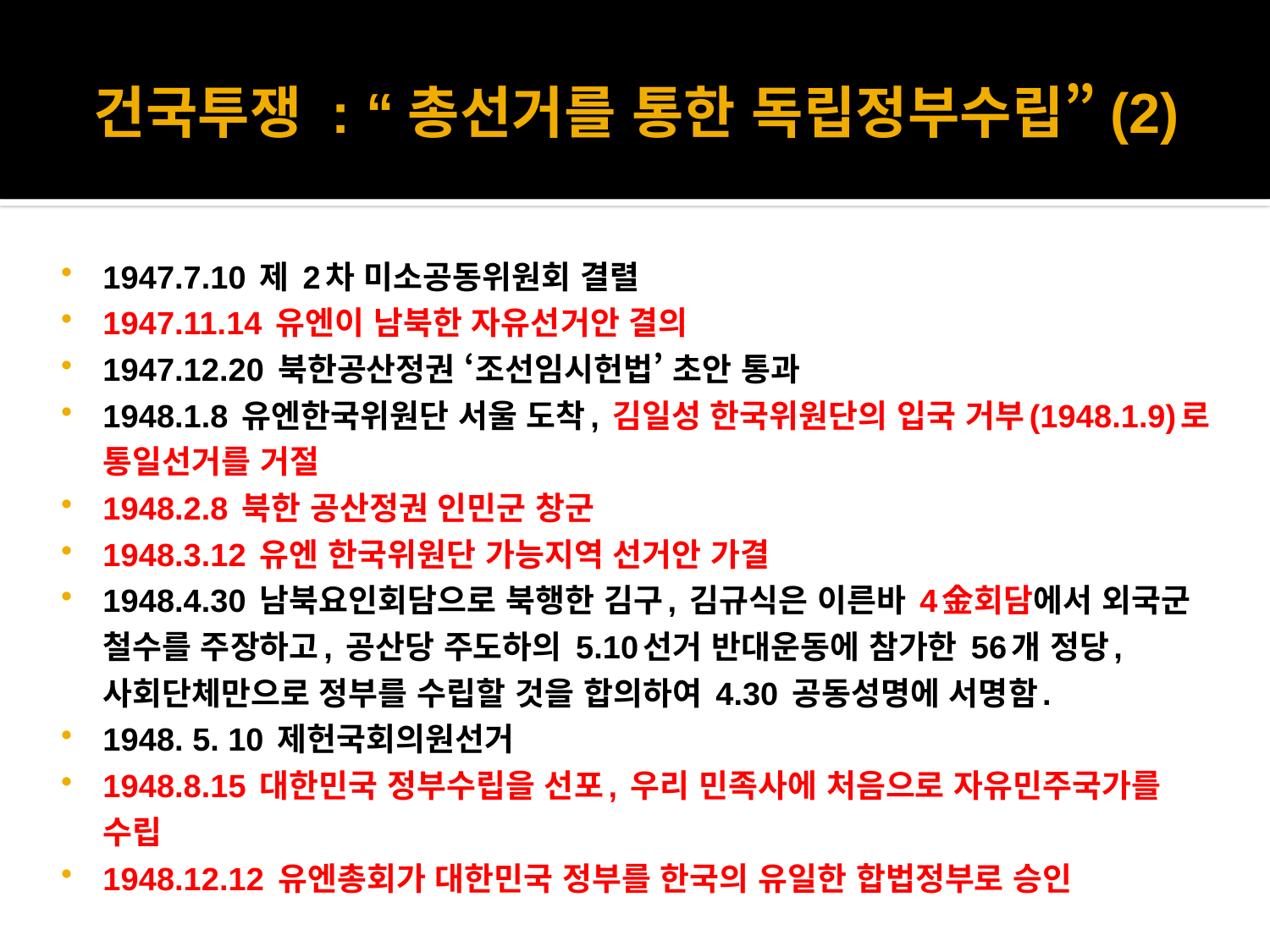

# 건국투쟁 : “총선거를 통한 독립정부수립”(2)
1947.7.10 제 2차 미소공동위원회 결렬
1947.11.14 유엔이 남북한 자유선거안 결의
1947.12.20 북한공산정권 ‘조선임시헌법’ 초안 통과
1948.1.8 유엔한국위원단 서울 도착, 김일성 한국위원단의 입국 거부(1948.1.9)로 통일선거를 거절
1948.2.8 북한 공산정권 인민군 창군
1948.3.12 유엔 한국위원단 가능지역 선거안 가결
1948.4.30 남북요인회담으로 북행한 김구, 김규식은 이른바 4金회담에서 외국군 철수를 주장하고, 공산당 주도하의 5.10선거 반대운동에 참가한 56개 정당, 사회단체만으로 정부를 수립할 것을 합의하여 4.30 공동성명에 서명함.
1948. 5. 10 제헌국회의원선거
1948.8.15 대한민국 정부수립을 선포, 우리 민족사에 처음으로 자유민주국가를 수립
1948.12.12 유엔총회가 대한민국 정부를 한국의 유일한 합법정부로 승인